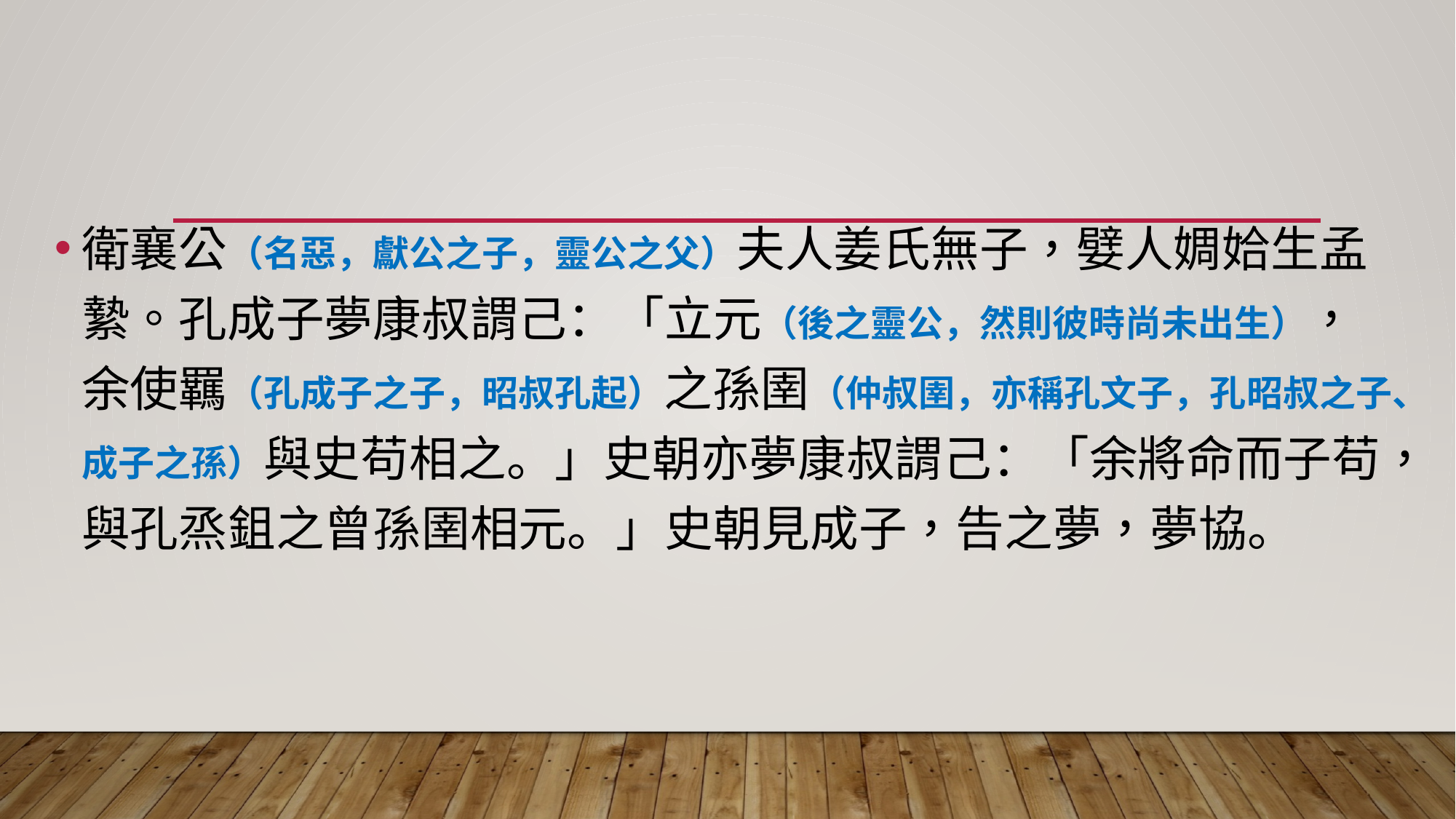

衛襄公（名惡，獻公之子，靈公之父）夫人姜氏無子，嬖人婤姶生孟縶。孔成子夢康叔謂己：「立元（後之靈公，然則彼時尚未出生），余使羈（孔成子之子，昭叔孔起）之孫圉（仲叔圉，亦稱孔文子，孔昭叔之子、成子之孫）與史苟相之。」史朝亦夢康叔謂己：「余將命而子苟，與孔烝鉏之曾孫圉相元。」史朝見成子，告之夢，夢協。